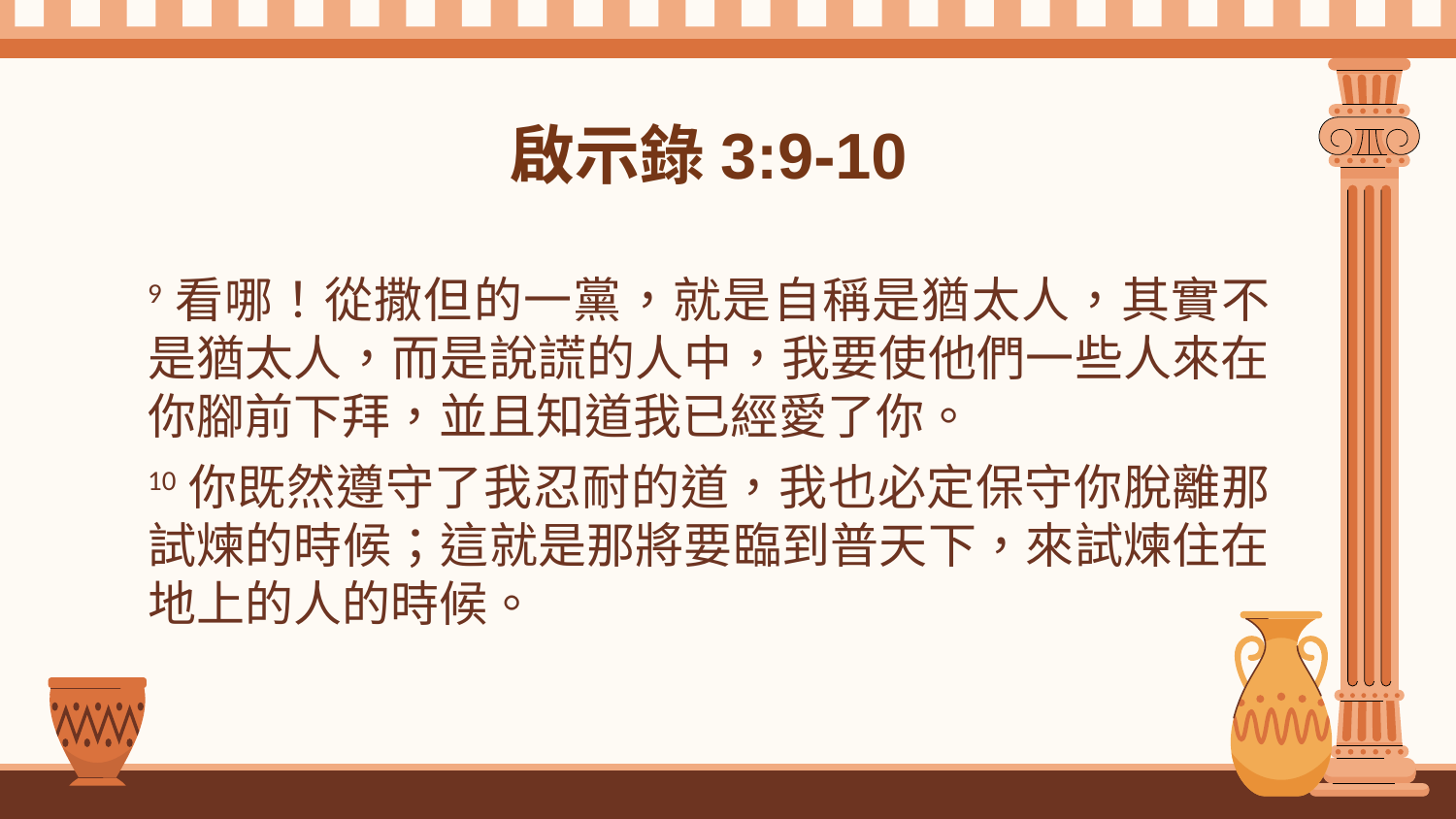

# 啟示錄3:9-10
9看哪！從撒但的一黨，就是自稱是猶太人，其實不是猶太人，而是說謊的人中，我要使他們一些人來在你腳前下拜，並且知道我已經愛了你。
10你既然遵守了我忍耐的道，我也必定保守你脫離那試煉的時候；這就是那將要臨到普天下，來試煉住在地上的人的時候。